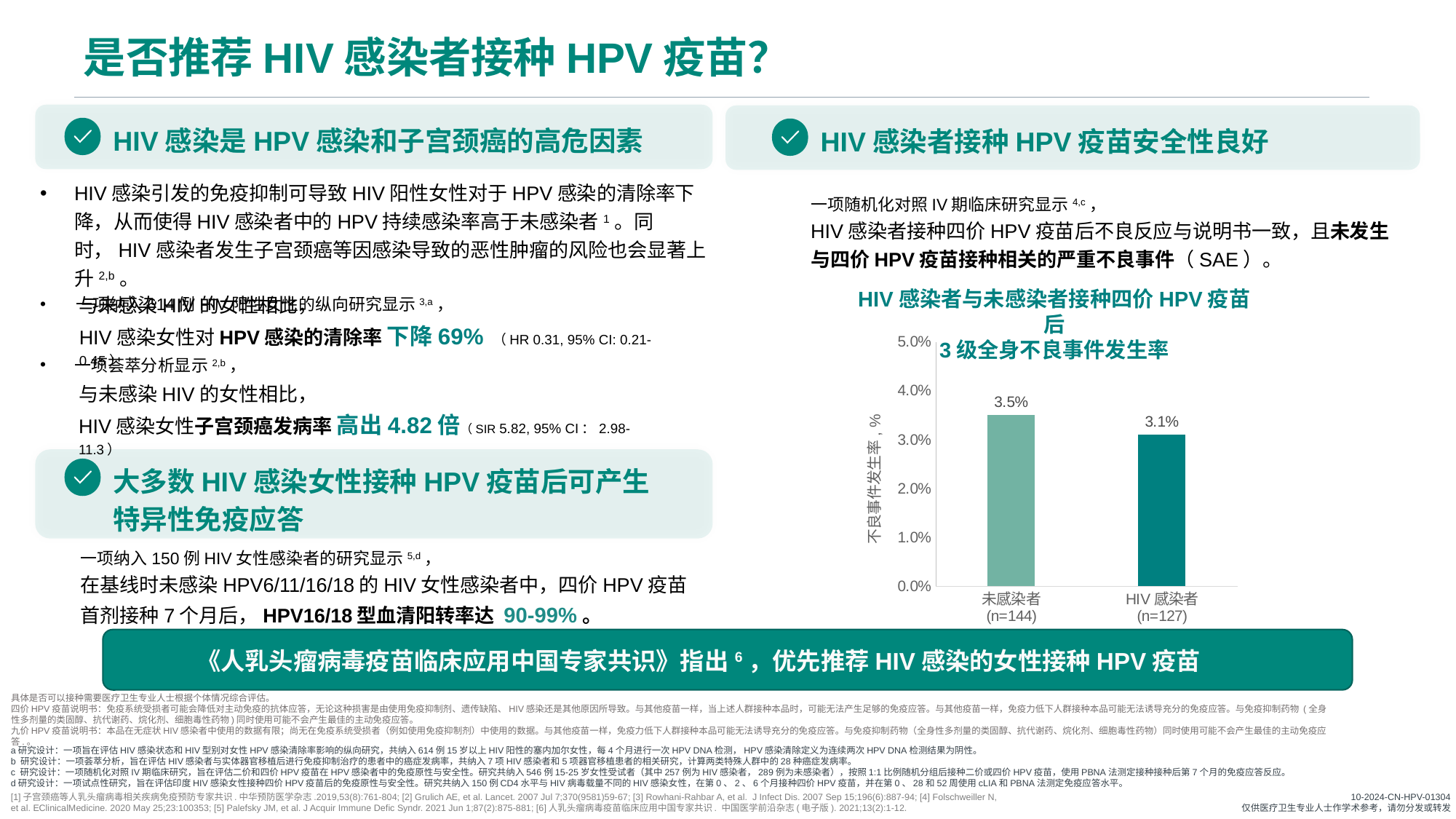

# 是否推荐HIV感染者接种HPV疫苗？

HIV感染是HPV感染和子宫颈癌的高危因素

HIV感染引发的免疫抑制可导致HIV阳性女性对于HPV感染的清除率下降，从而使得HIV感染者中的HPV持续感染率高于未感染者1。同时，HIV感染者发生子宫颈癌等因感染导致的恶性肿瘤的风险也会显著上升2,b。
   一项纳入614例HIV阳性女性的纵向研究显示3,a，
与未感染HIV的女性相比，
HIV感染女性对HPV感染的清除率 下降69% （HR 0.31, 95% CI: 0.21-0.45）

HIV感染者接种HPV疫苗安全性良好

一项随机化对照IV期临床研究显示4,c，
HIV感染者接种四价HPV疫苗后不良反应与说明书一致，且未发生与四价HPV疫苗接种相关的严重不良事件（SAE）。
HIV感染者与未感染者接种四价HPV疫苗后
3级全身不良事件发生率

### Chart

| Category | 不良事件发生率（%） |
|---|---|
| 未感染者
(n=144) | 0.035 |
| HIV感染者
(n=127) | 0.031 |
一项荟萃分析显示2,b，
与未感染HIV的女性相比，
HIV感染女性子宫颈癌发病率 高出4.82倍（SIR 5.82, 95% CI：2.98-11.3）

大多数HIV感染女性接种HPV疫苗后可产生特异性免疫应答

一项纳入150例HIV女性感染者的研究显示5,d，
在基线时未感染HPV6/11/16/18的HIV女性感染者中，四价HPV疫苗首剂接种7个月后，HPV16/18型血清阳转率达 90-99%。

《人乳头瘤病毒疫苗临床应用中国专家共识》指出6，优先推荐HIV感染的女性接种HPV疫苗
具体是否可以接种需要医疗卫生专业人士根据个体情况综合评估。
四价HPV疫苗说明书：免疫系统受损者可能会降低对主动免疫的抗体应答，无论这种损害是由使用免疫抑制剂、遗传缺陷、HIV感染还是其他原因所导致。与其他疫苗一样，当上述人群接种本品时，可能无法产生足够的免疫应答。与其他疫苗一样，免疫力低下人群接种本品可能无法诱导充分的免疫应答。与免疫抑制药物 (全身性多剂量的类固醇、抗代谢药、烷化剂、细胞毒性药物)同时使用可能不会产生最佳的主动免疫应答。
九价HPV疫苗说明书：本品在无症状HIV感染者中使用的数据有限；尚无在免疫系统受损者（例如使用免疫抑制剂）中使用的数据。与其他疫苗一样，免疫力低下人群接种本品可能无法诱导充分的免疫应答。与免疫抑制药物（全身性多剂量的类固醇、抗代谢药、烷化剂、细胞毒性药物）同时使用可能不会产生最佳的主动免疫应答.。
a研究设计：一项旨在评估HIV感染状态和HIV型别对女性HPV感染清除率影响的纵向研究，共纳入614例15岁以上HIV阳性的塞内加尔女性，每4个月进行一次HPV DNA检测，HPV感染清除定义为连续两次HPV DNA检测结果为阴性。
b 研究设计：一项荟萃分析，旨在评估HIV感染者与实体器官移植后进行免疫抑制治疗的患者中的癌症发病率，共纳入7项HIV感染者和5项器官移植患者的相关研究，计算两类特殊人群中的28种癌症发病率。
c 研究设计：一项随机化对照IV期临床研究，旨在评估二价和四价HPV疫苗在HPV感染者中的免疫原性与安全性。研究共纳入546例15-25岁女性受试者（其中257例为HIV感染者，289例为未感染者），按照1:1比例随机分组后接种二价或四价HPV疫苗，使用PBNA法测定接种接种后第7个月的免疫应答反应。
d研究设计：一项试点性研究，旨在评估印度HIV感染女性接种四价HPV疫苗后的免疫原性与安全性。研究共纳入150例CD4水平与HIV病毒载量不同的HIV感染女性，在第0、2、6个月接种四价HPV疫苗，并在第0、28和52周使用cLIA和PBNA法测定免疫应答水平。
[1]子宫颈癌等人乳头瘤病毒相关疾病免疫预防专家共识.中华预防医学杂志.2019,53(8):761-804; [2] Grulich AE, et al. Lancet. 2007 Jul 7;370(9581)59-67; [3] Rowhani-Rahbar A, et al.  J Infect Dis. 2007 Sep 15;196(6):887-94; [4] Folschweiller N, et al. EClinicalMedicine. 2020 May 25;23:100353; [5] Palefsky JM, et al. J Acquir Immune Defic Syndr. 2021 Jun 1;87(2):875-881; [6]人乳头瘤病毒疫苗临床应用中国专家共识. 中国医学前沿杂志(电子版). 2021;13(2):1-12.